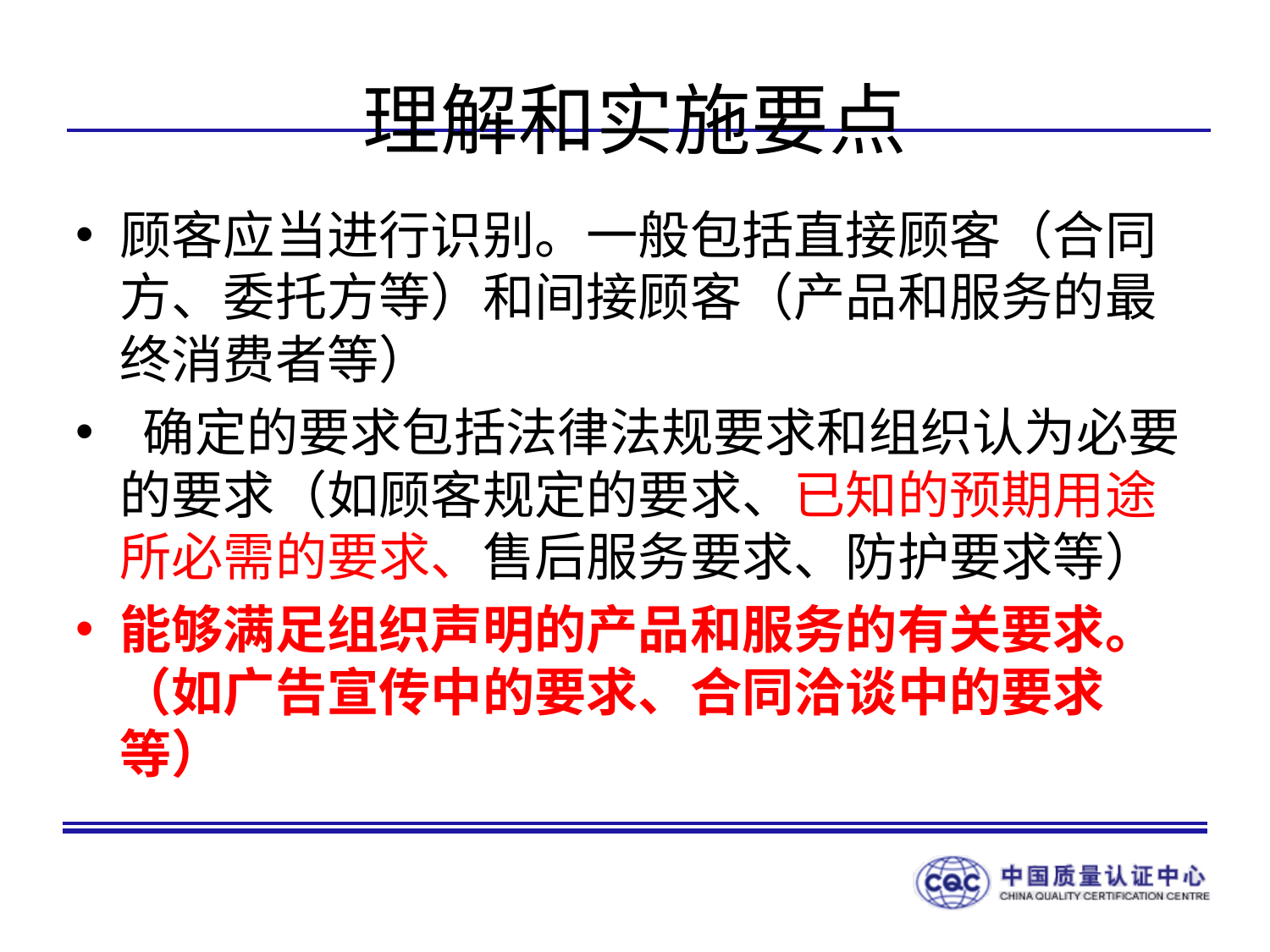

# 理解和实施要点
顾客应当进行识别。一般包括直接顾客（合同方、委托方等）和间接顾客（产品和服务的最终消费者等）
 确定的要求包括法律法规要求和组织认为必要的要求（如顾客规定的要求、已知的预期用途所必需的要求、售后服务要求、防护要求等）
能够满足组织声明的产品和服务的有关要求。（如广告宣传中的要求、合同洽谈中的要求等）

169